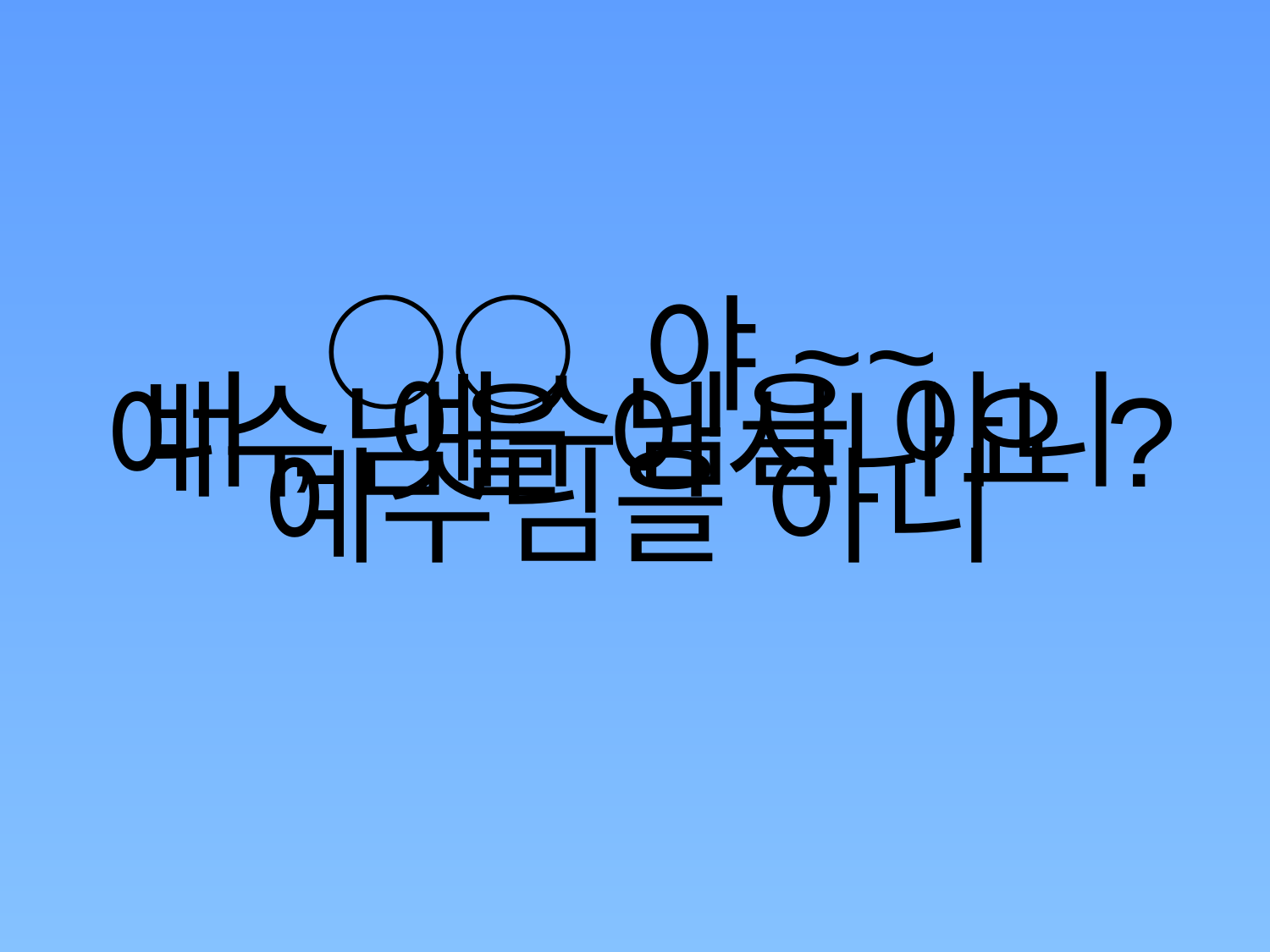

# 너, 예수님을 아니
○○ 야~~
예수님을 아니
예수님을 아시나요?